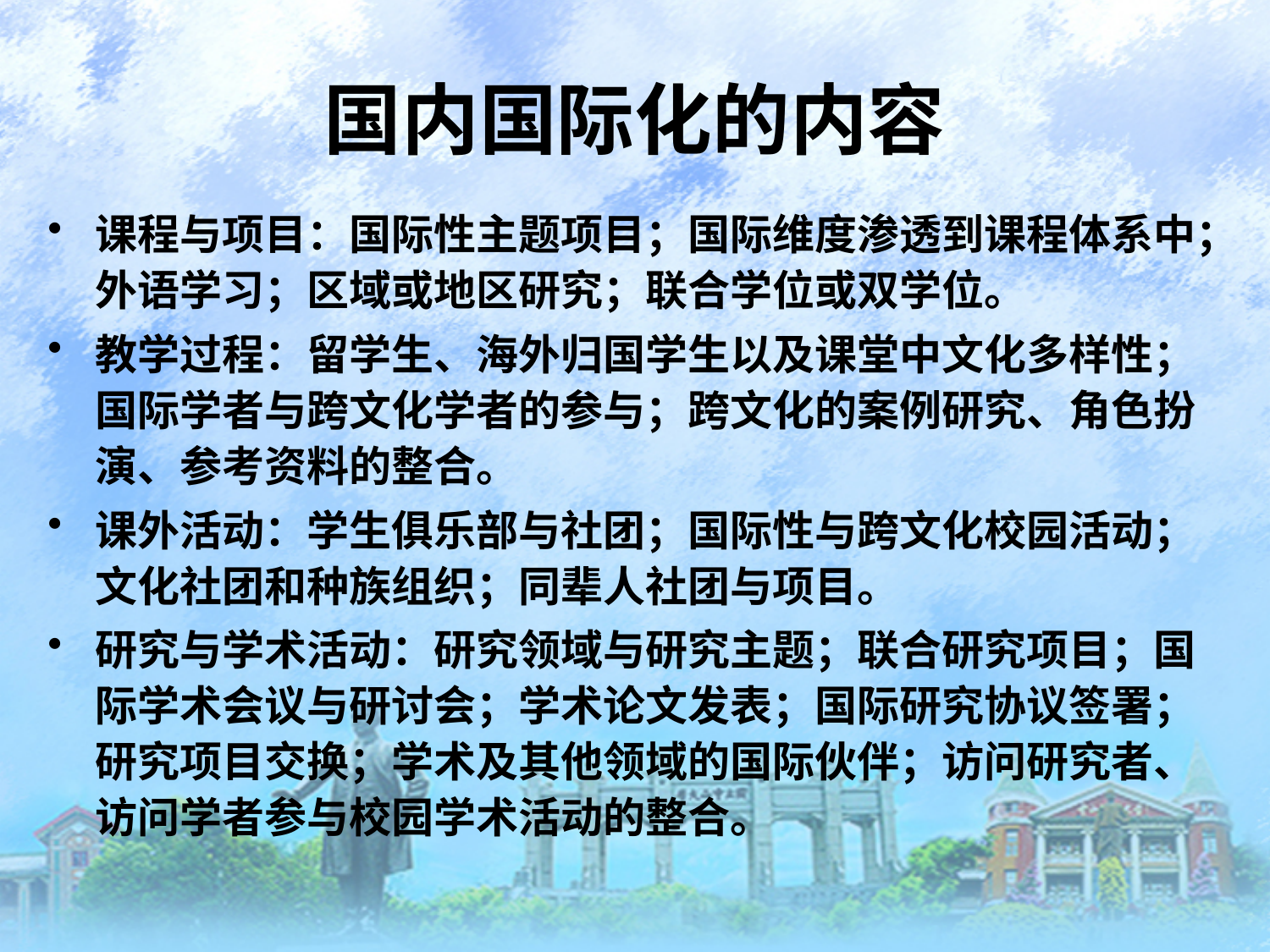

# 国内国际化的内容
课程与项目：国际性主题项目；国际维度渗透到课程体系中；外语学习；区域或地区研究；联合学位或双学位。
教学过程：留学生、海外归国学生以及课堂中文化多样性；国际学者与跨文化学者的参与；跨文化的案例研究、角色扮演、参考资料的整合。
课外活动：学生俱乐部与社团；国际性与跨文化校园活动；文化社团和种族组织；同辈人社团与项目。
研究与学术活动：研究领域与研究主题；联合研究项目；国际学术会议与研讨会；学术论文发表；国际研究协议签署；研究项目交换；学术及其他领域的国际伙伴；访问研究者、访问学者参与校园学术活动的整合。